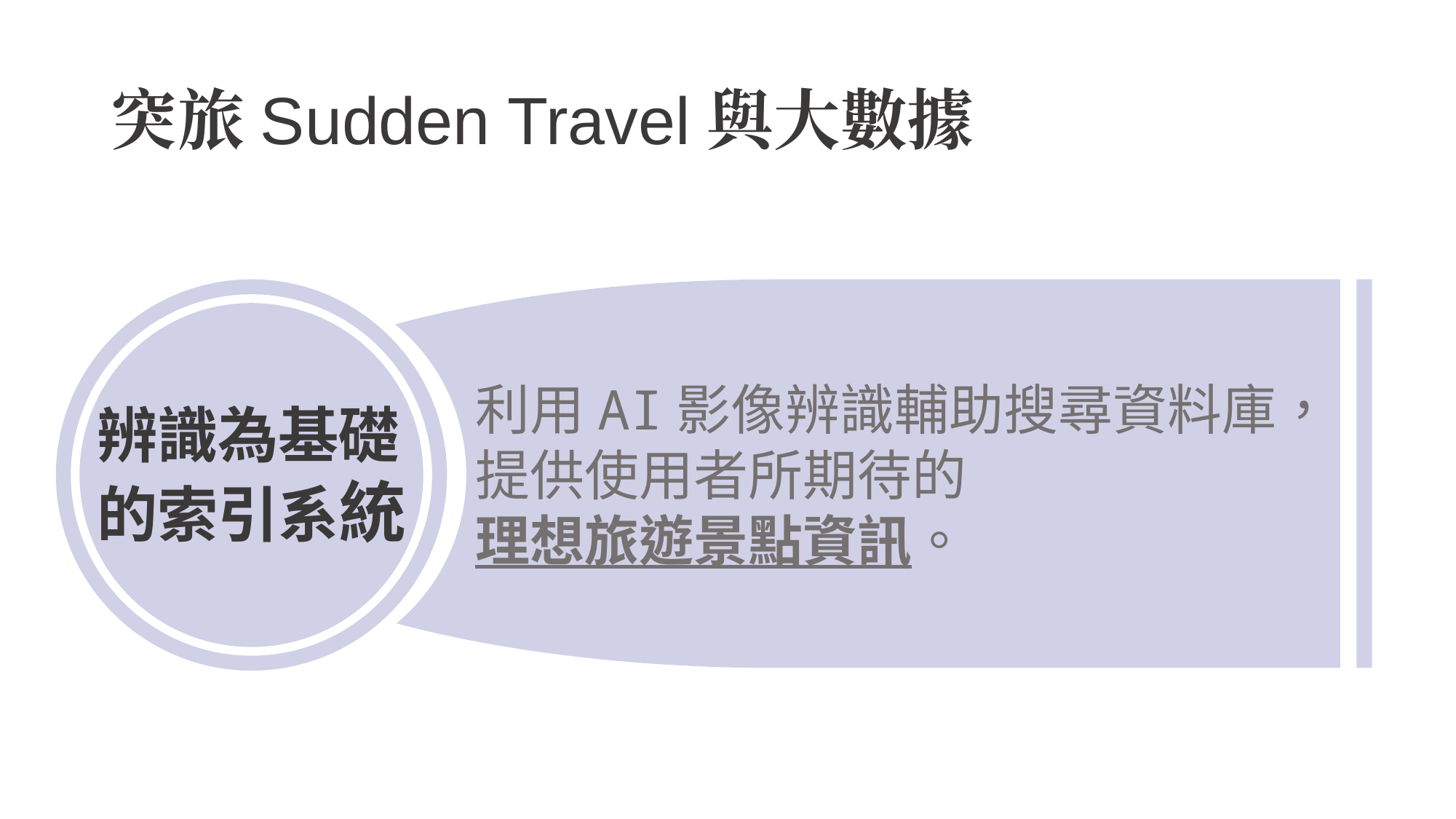

# 突旅Sudden Travel與大數據

利用AI影像辨識輔助搜尋資料庫，
提供使用者所期待的
理想旅遊景點資訊。
辨識為基礎
的索引系統